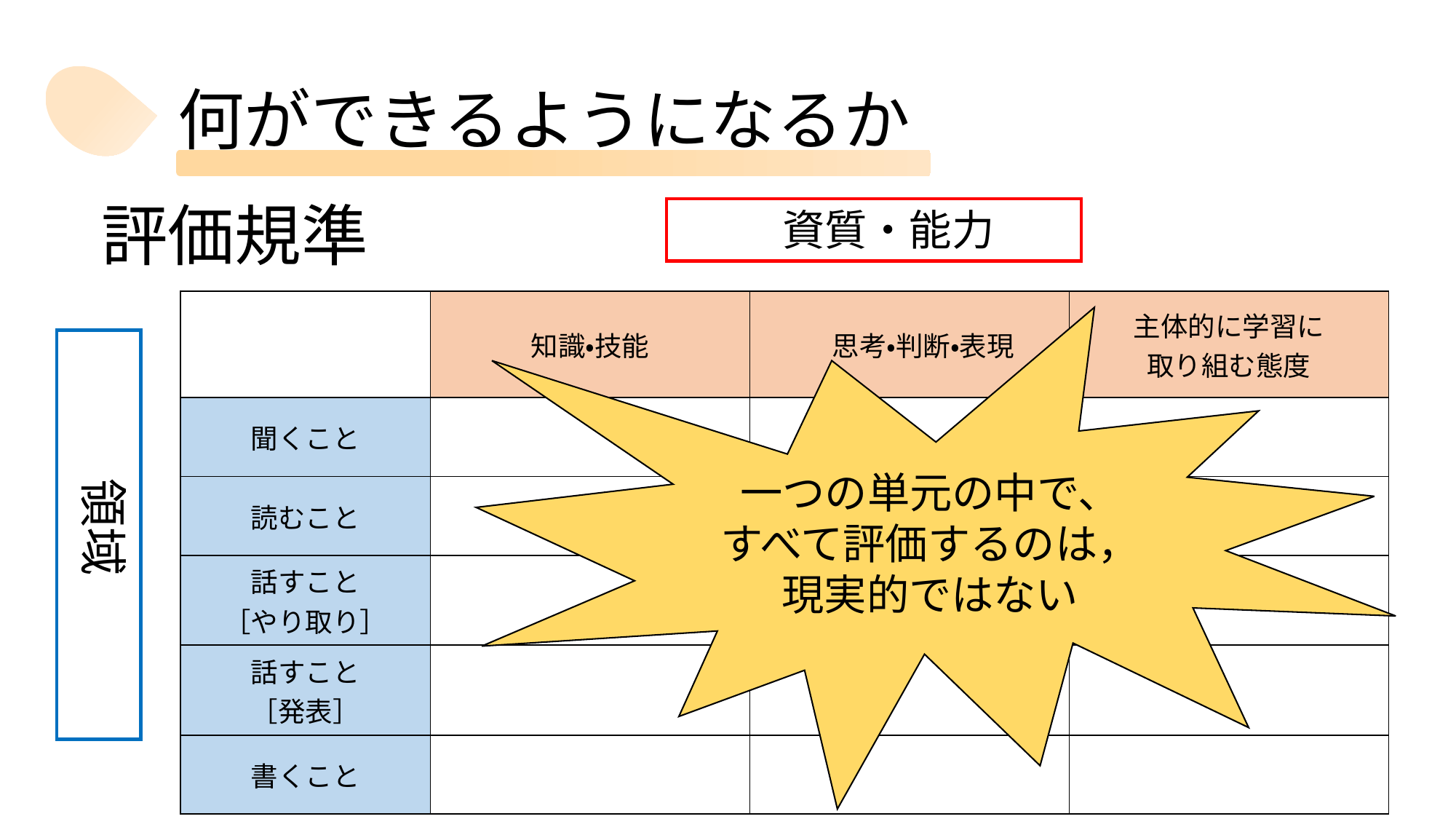

何ができるようになるか

# 評価規準
資質・能力

|  | 知識・技能 | 思考・判断・表現 | 主体的に学習に 取り組む態度 |
| --- | --- | --- | --- |
| 聞くこと |  |  |  |
| 読むこと |  |  |  |
| 話すこと ［やり取り］ |  |  |  |
| 話すこと ［発表］ |  |  |  |
| 書くこと |  |  |  |
一つの単元の中で、
すべて評価するのは，
現実的ではない

領域